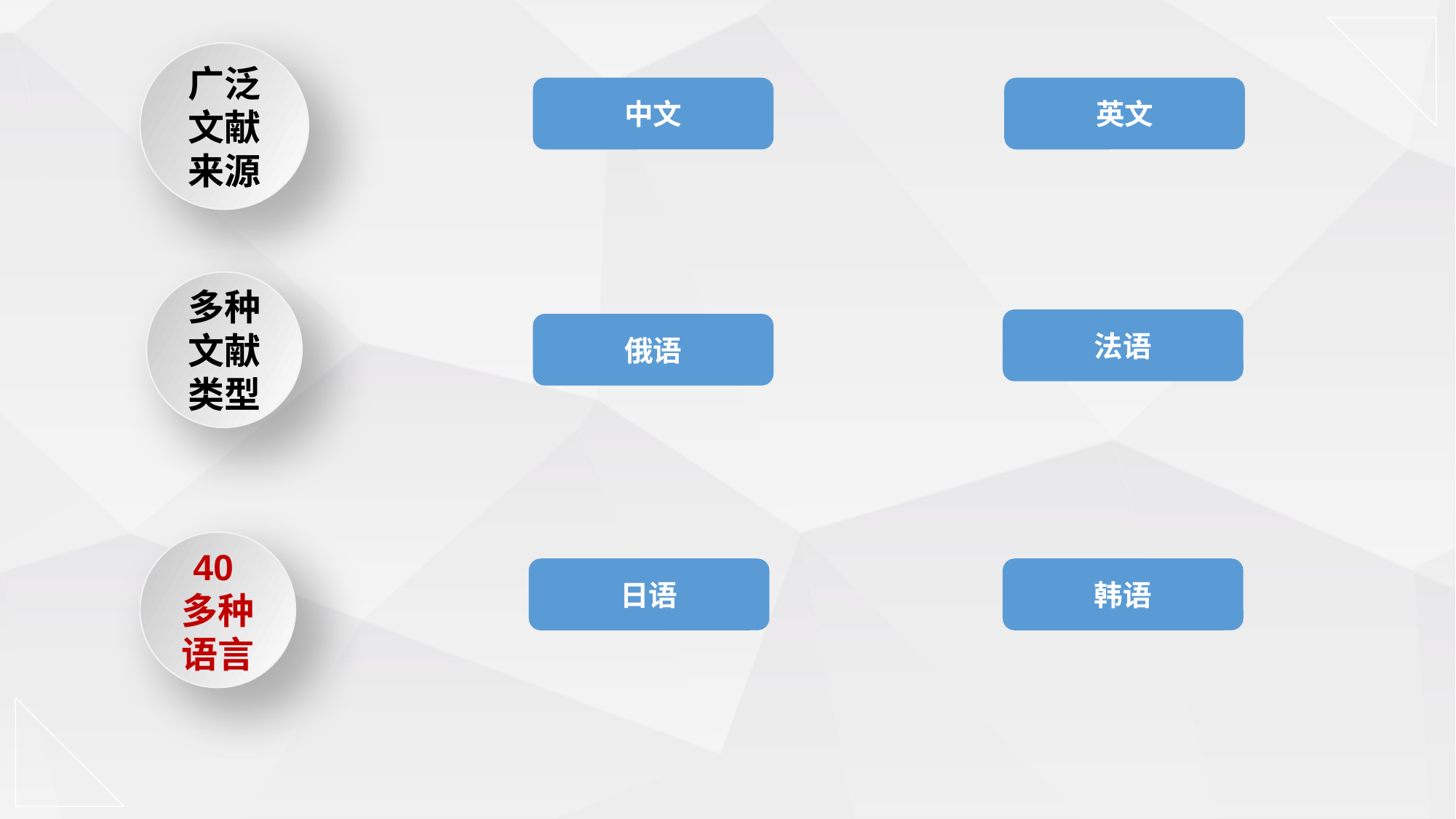

广泛文献来源
中文
英文
多种文献类型
法语
俄语
40多种语言
日语
韩语